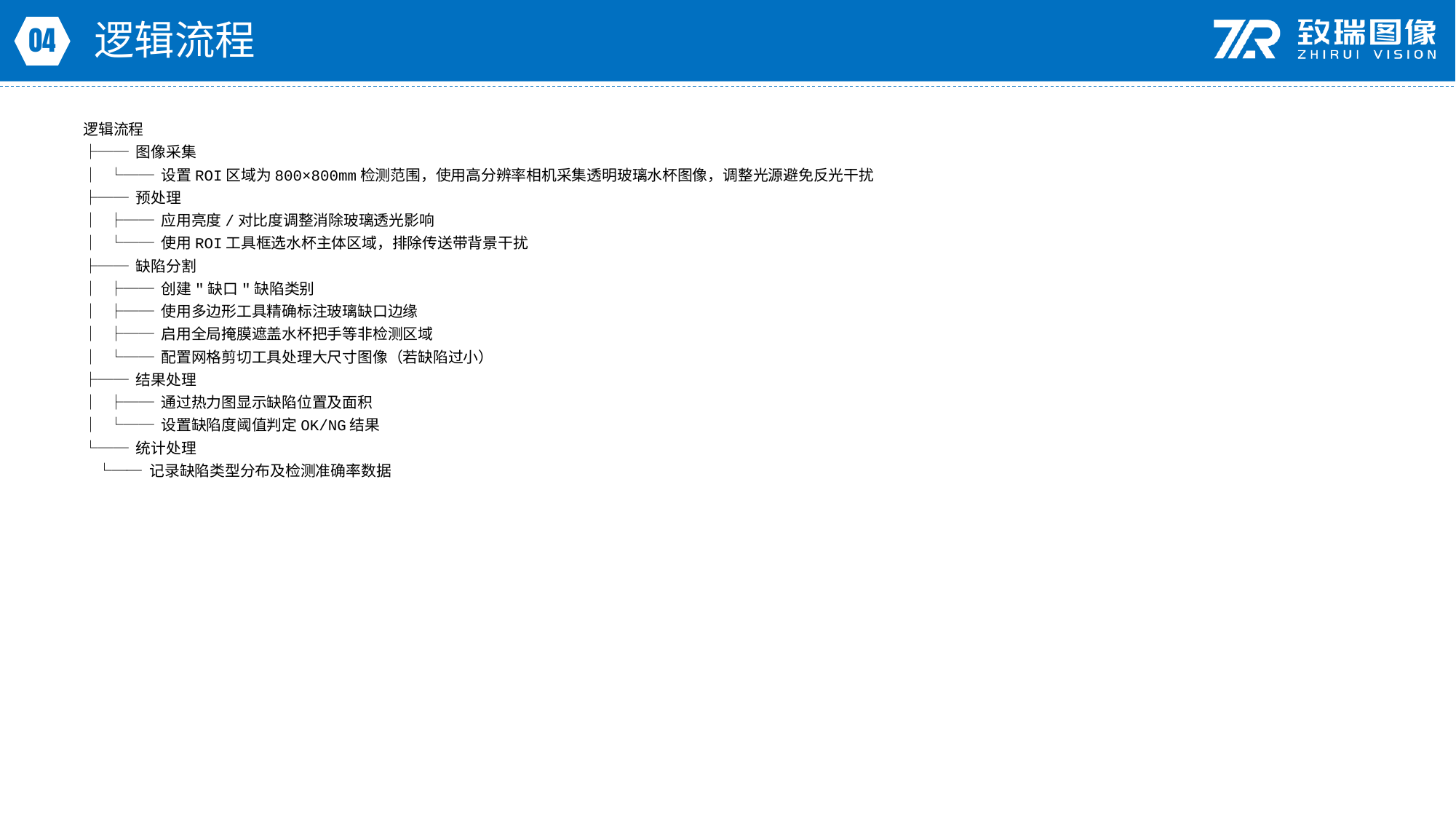

逻辑流程
04

逻辑流程
├── 图像采集
│   └── 设置ROI区域为800×800mm检测范围，使用高分辨率相机采集透明玻璃水杯图像，调整光源避免反光干扰
├── 预处理
│   ├── 应用亮度/对比度调整消除玻璃透光影响
│   └── 使用ROI工具框选水杯主体区域，排除传送带背景干扰
├── 缺陷分割
│   ├── 创建"缺口"缺陷类别
│   ├── 使用多边形工具精确标注玻璃缺口边缘
│   ├── 启用全局掩膜遮盖水杯把手等非检测区域
│   └── 配置网格剪切工具处理大尺寸图像（若缺陷过小）
├── 结果处理
│   ├── 通过热力图显示缺陷位置及面积
│   └── 设置缺陷度阈值判定OK/NG结果
└── 统计处理
    └── 记录缺陷类型分布及检测准确率数据